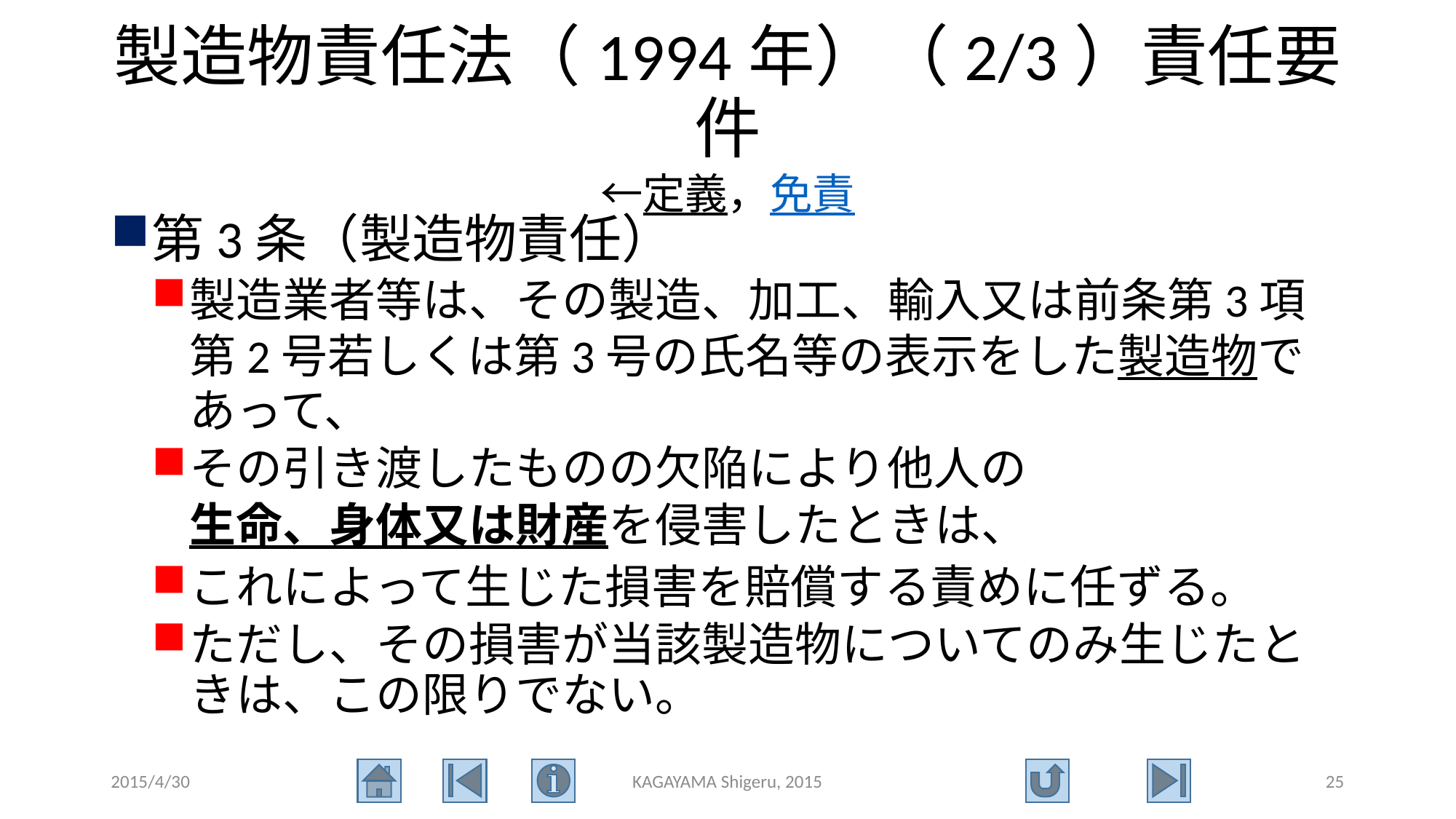

# 製造物責任法（1994年）（2/3）責任要件 ←定義，免責
第3条（製造物責任）
製造業者等は、その製造、加工、輸入又は前条第3項第2号若しくは第3号の氏名等の表示をした製造物であって、
その引き渡したものの欠陥により他人の生命、身体又は財産を侵害したときは、
これによって生じた損害を賠償する責めに任ずる。
ただし、その損害が当該製造物についてのみ生じたときは、この限りでない。

2015/4/30
KAGAYAMA Shigeru, 2015
25